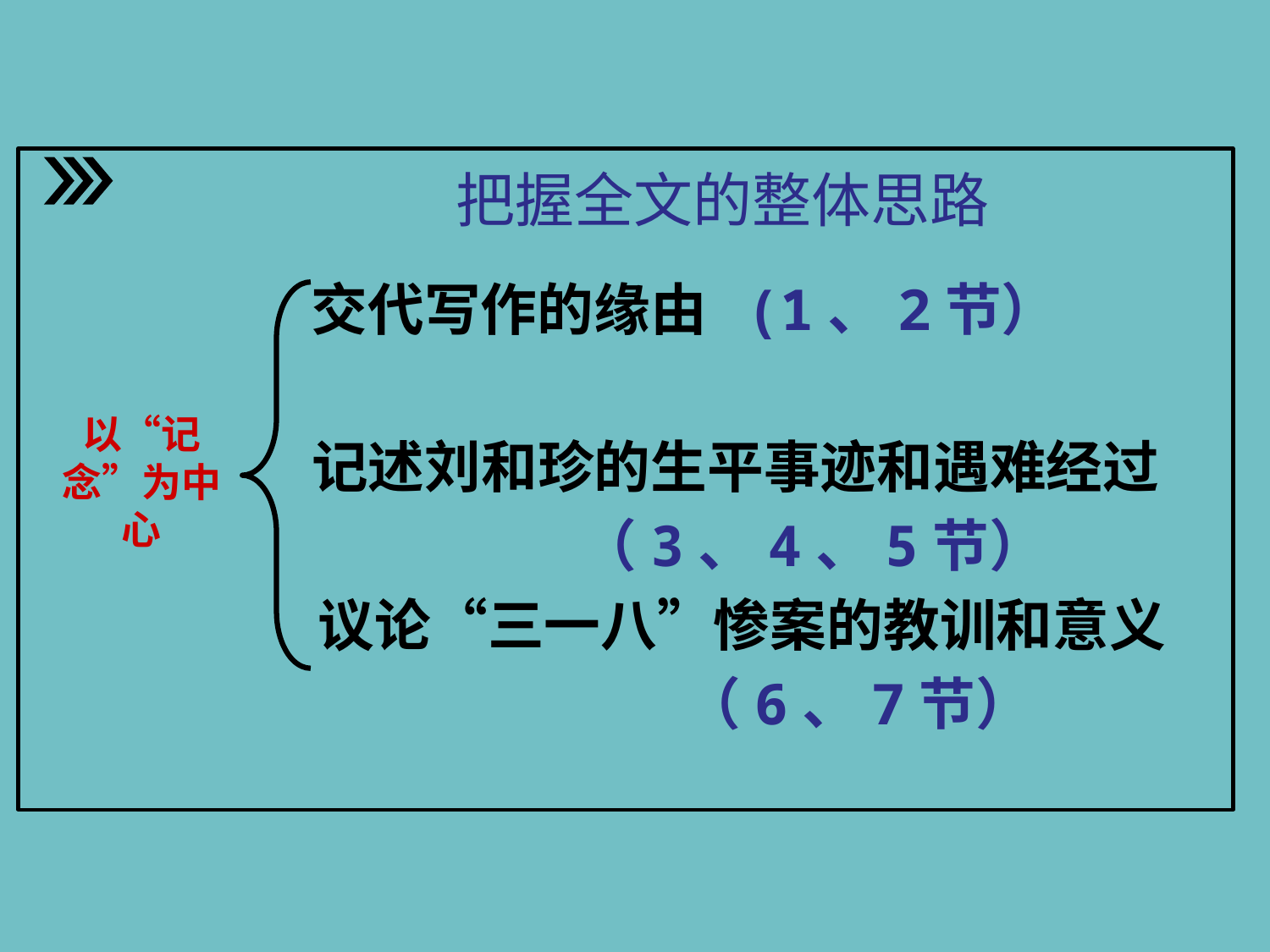

# 把握全文的整体思路
交代写作的缘由  (1、2节）

记述刘和珍的生平事迹和遇难经过
          （3、4、5节）
议论“三一八”惨案的教训和意义
                 （6、7节）

以“记念”为中心